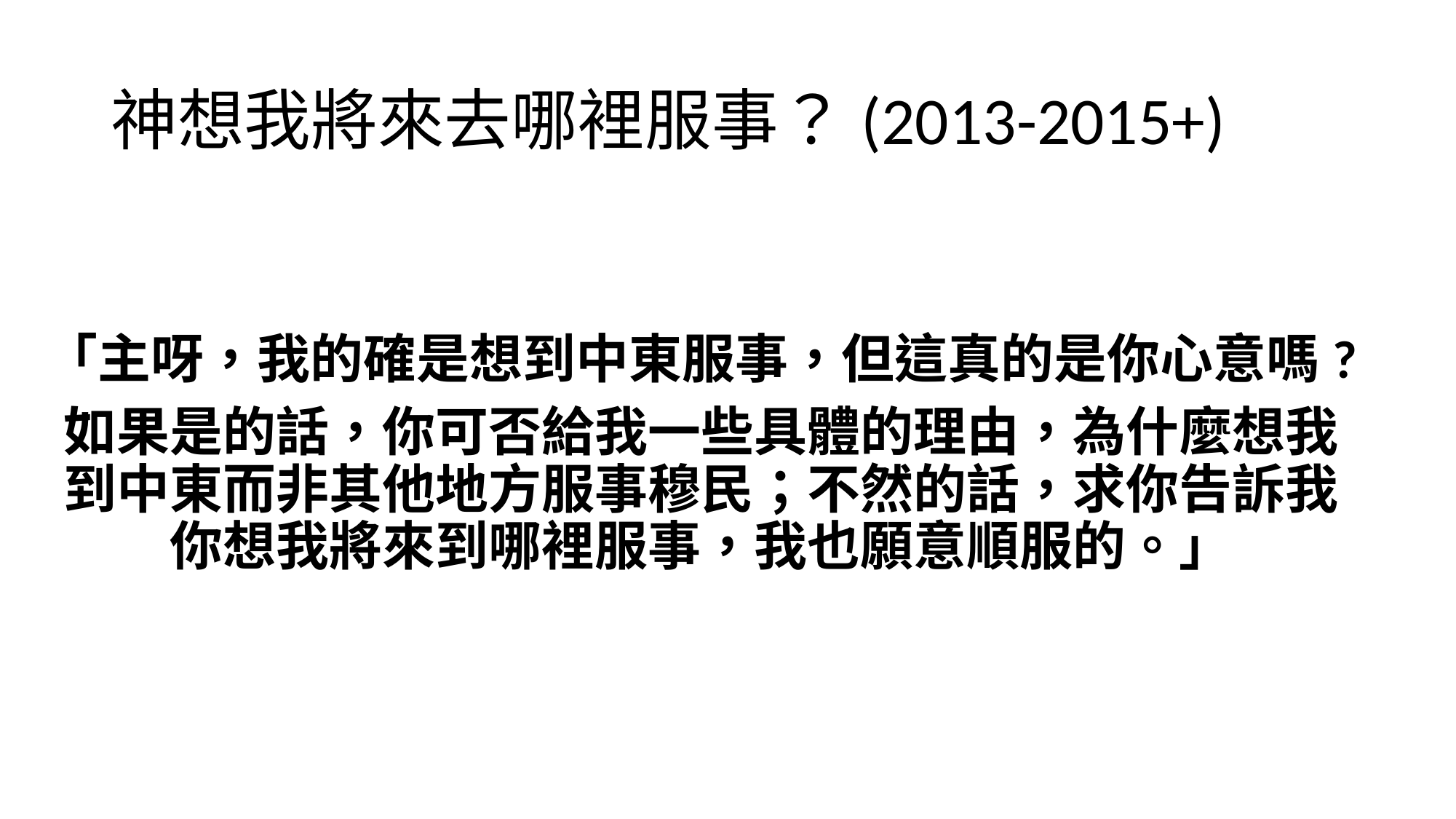

# 神想我將來去哪裡服事？(2013-2015+)
「主呀，我的確是想到中東服事，但這真的是你心意嗎?
如果是的話，你可否給我一些具體的理由，為什麼想我到中東而非其他地方服事穆民；不然的話，求你告訴我你想我將來到哪裡服事，我也願意順服的。」